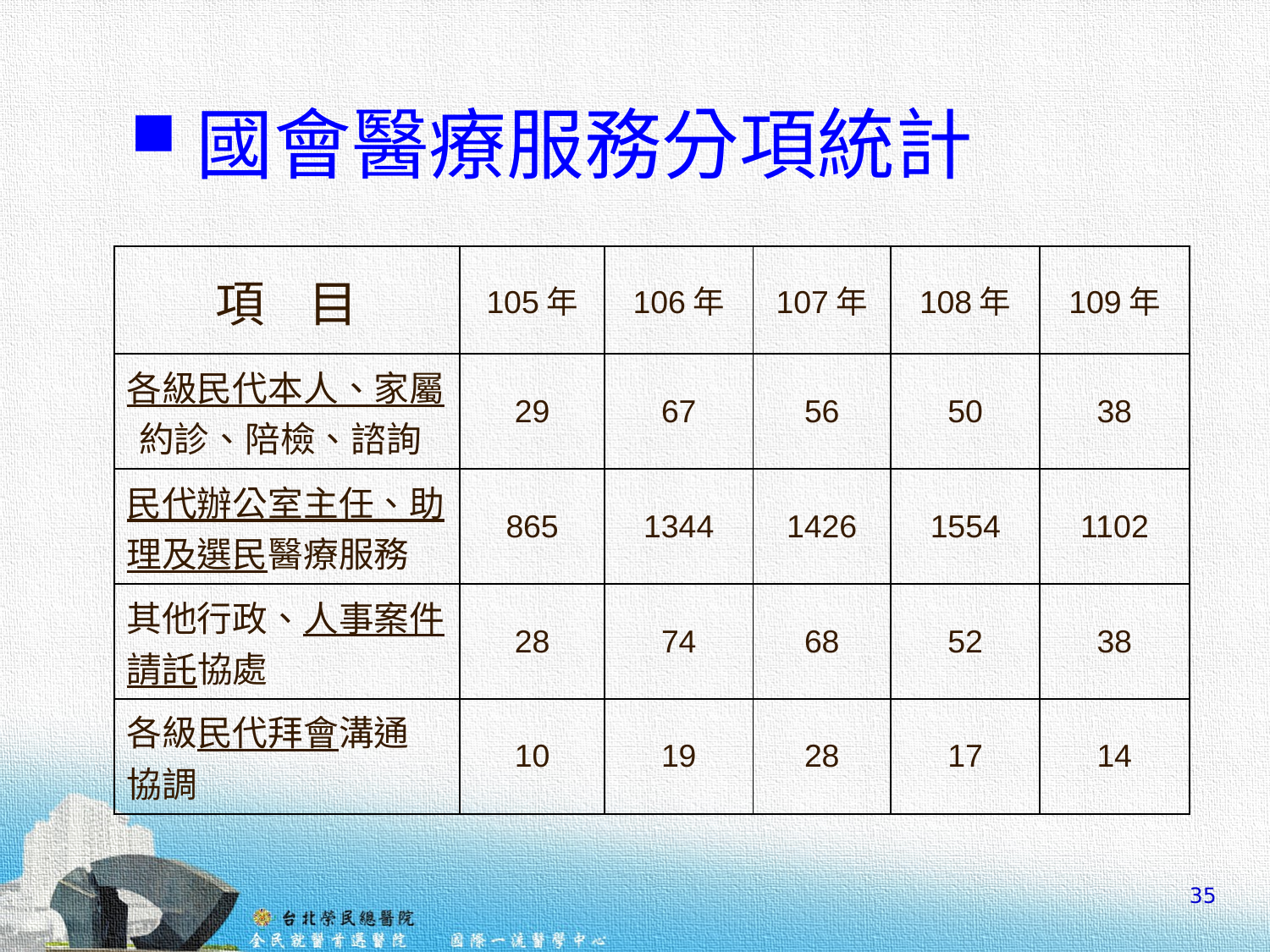

國會醫療服務分項統計
| 項 目 | 105年 | 106年 | 107年 | 108年 | 109年 |
| --- | --- | --- | --- | --- | --- |
| 各級民代本人、家屬約診、陪檢、諮詢 | 29 | 67 | 56 | 50 | 38 |
| 民代辦公室主任、助 理及選民醫療服務 | 865 | 1344 | 1426 | 1554 | 1102 |
| 其他行政、人事案件 請託協處 | 28 | 74 | 68 | 52 | 38 |
| 各級民代拜會溝通 協調 | 10 | 19 | 28 | 17 | 14 |
35